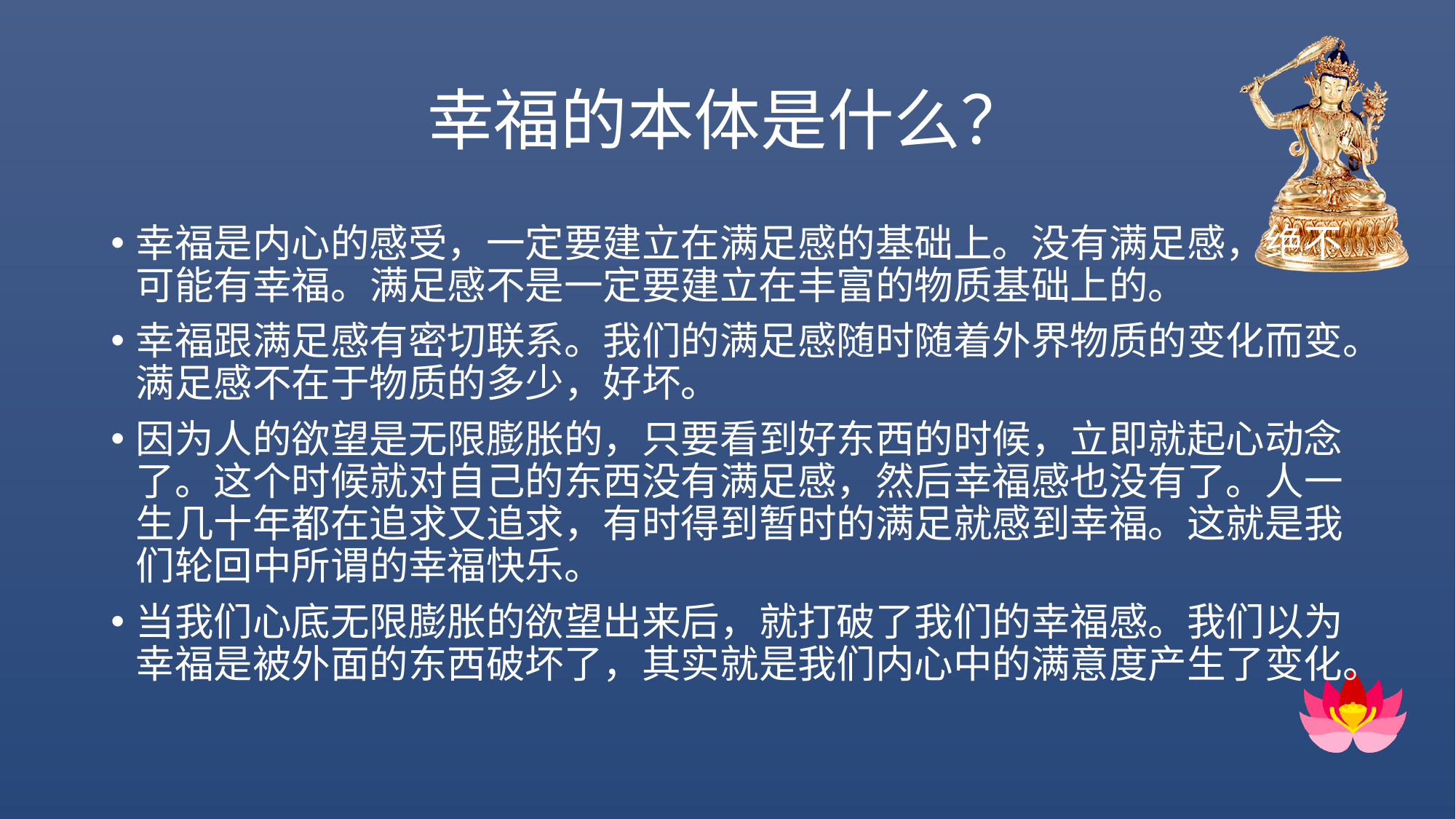

# 幸福的本体是什么？
幸福是内心的感受，一定要建立在满足感的基础上。没有满足感，绝不可能有幸福。满足感不是一定要建立在丰富的物质基础上的。
幸福跟满足感有密切联系。我们的满足感随时随着外界物质的变化而变。满足感不在于物质的多少，好坏。
因为人的欲望是无限膨胀的，只要看到好东西的时候，立即就起心动念了。这个时候就对自己的东西没有满足感，然后幸福感也没有了。人一生几十年都在追求又追求，有时得到暂时的满足就感到幸福。这就是我们轮回中所谓的幸福快乐。
当我们心底无限膨胀的欲望出来后，就打破了我们的幸福感。我们以为幸福是被外面的东西破坏了，其实就是我们内心中的满意度产生了变化。